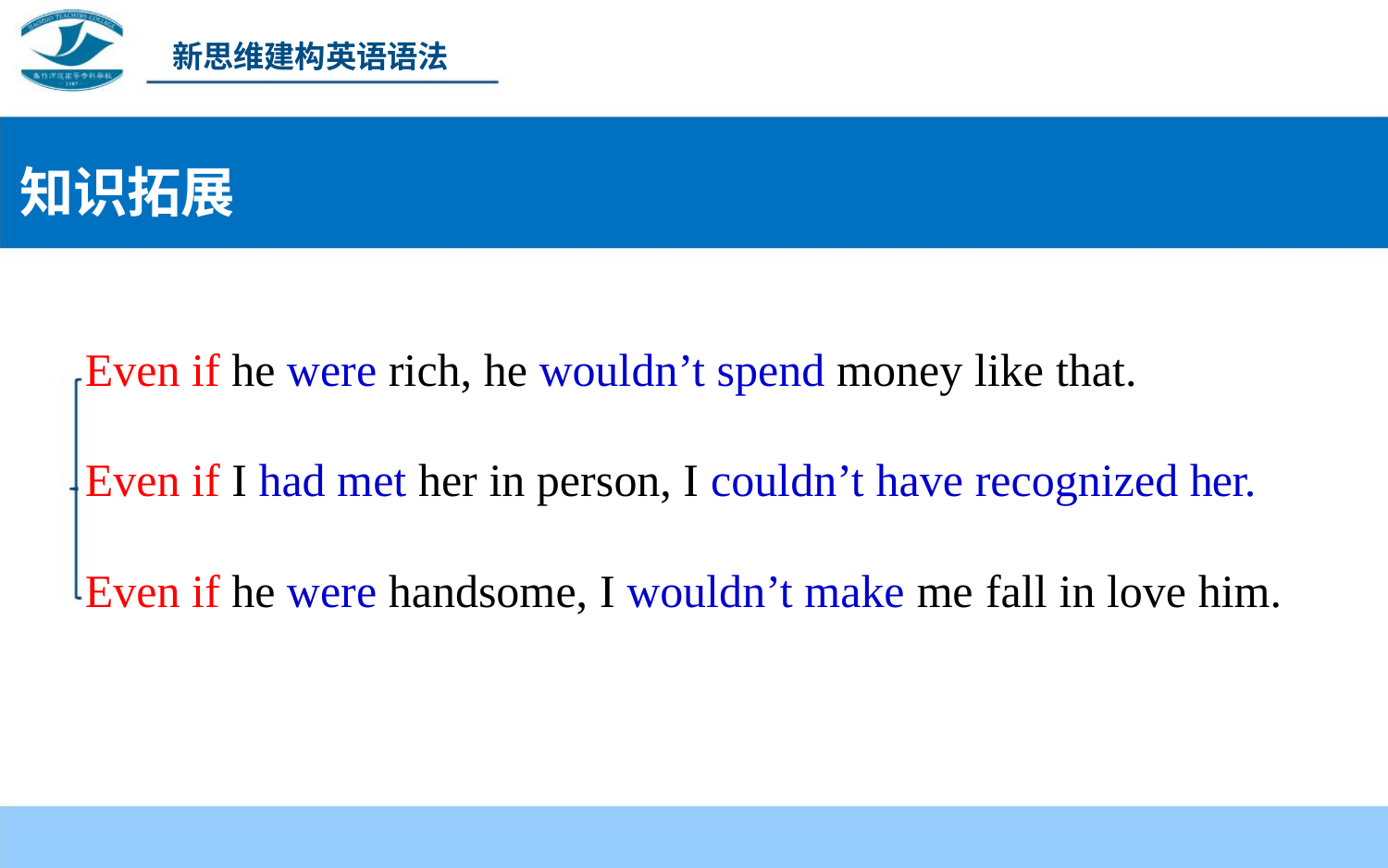

新思维建构英语语法
知识拓展
Even if he were rich, he wouldn’t spend money like that.
Even if I had met her in person, I couldn’t have recognized her.
Even if he were handsome, I wouldn’t make me fall in love him.